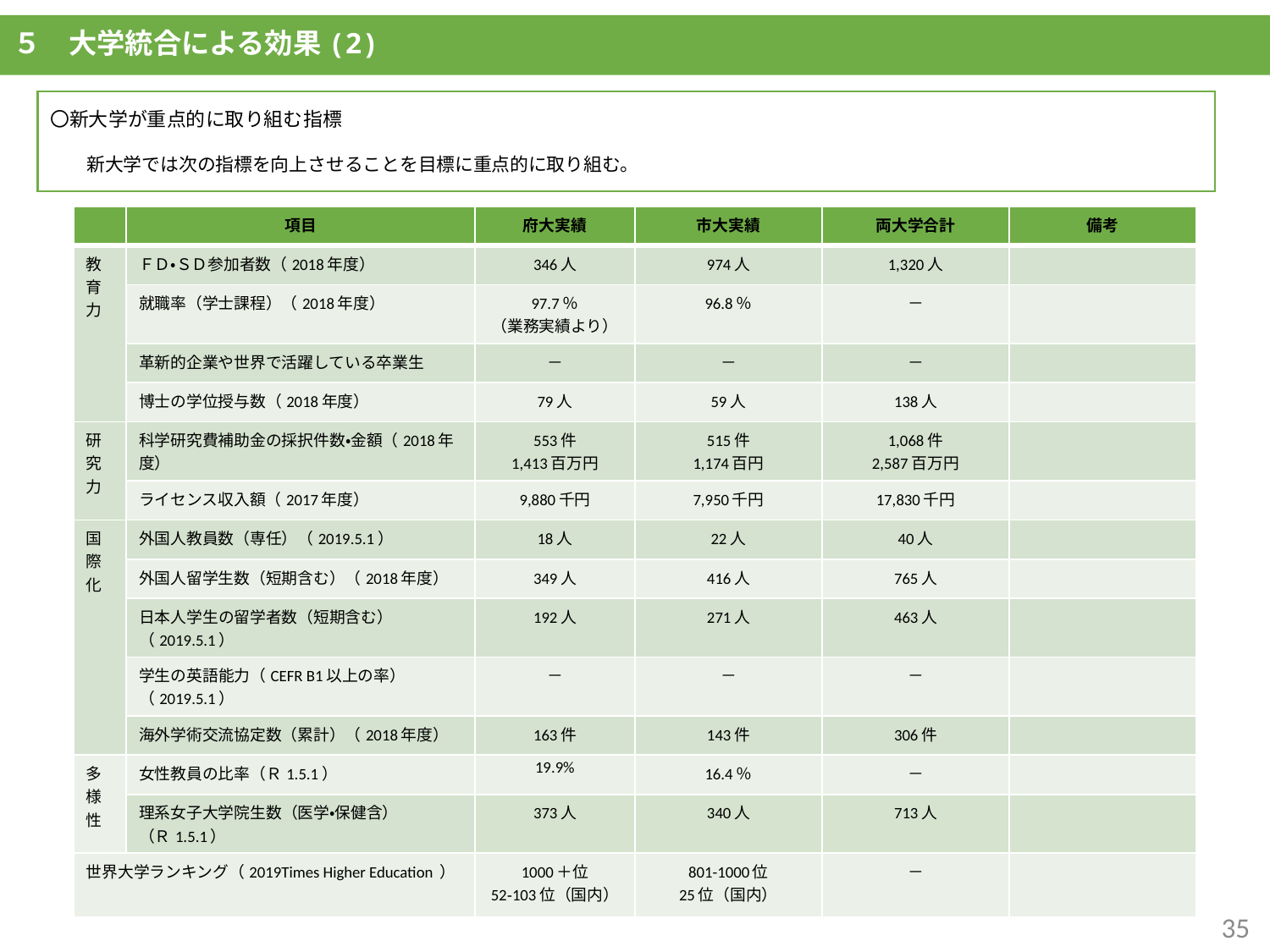

５　大学統合による効果(2)
〇新大学が重点的に取り組む指標

　　新大学では次の指標を向上させることを目標に重点的に取り組む。
|  | 項目 | 府大実績 | 市大実績 | 両大学合計 | 備考 |
| --- | --- | --- | --- | --- | --- |
| 教育力 | ＦＤ・ＳＤ参加者数（2018年度） | 346人 | 974人 | 1,320人 |  |
|  | 就職率（学士課程）（2018年度） | 97.7％ （業務実績より） | 96.8％ | － |  |
|  | 革新的企業や世界で活躍している卒業生 | － | － | － |  |
|  | 博士の学位授与数（2018年度） | 79人 | 59人 | 138人 |  |
| 研究力 | 科学研究費補助金の採択件数・金額（2018年度） | 553件 1,413百万円 | 515件 1,174百円 | 1,068件 2,587百万円 |  |
|  | ライセンス収入額（2017年度） | 9,880千円 | 7,950千円 | 17,830千円 |  |
| 国際化 | 外国人教員数（専任）（2019.5.1） | 18人 | 22人 | 40人 |  |
|  | 外国人留学生数（短期含む）（2018年度） | 349人 | 416人 | 765人 |  |
|  | 日本人学生の留学者数（短期含む）（2019.5.1） | 192人 | 271人 | 463人 |  |
|  | 学生の英語能力（CEFR B1以上の率）（2019.5.1） | － | － | － |  |
|  | 海外学術交流協定数（累計）（2018年度） | 163件 | 143件 | 306件 |  |
| 多様性 | 女性教員の比率（Ｒ1.5.1） | 19.9% | 16.4％ | － |  |
|  | 理系女子大学院生数（医学・保健含） （Ｒ1.5.1） | 373人 | 340人 | 713人 |  |
| 世界大学ランキング（2019Times Higher Education ） |  | 1000＋位 52‐103位（国内） | 801-1000位 25位（国内） | － |  |
35